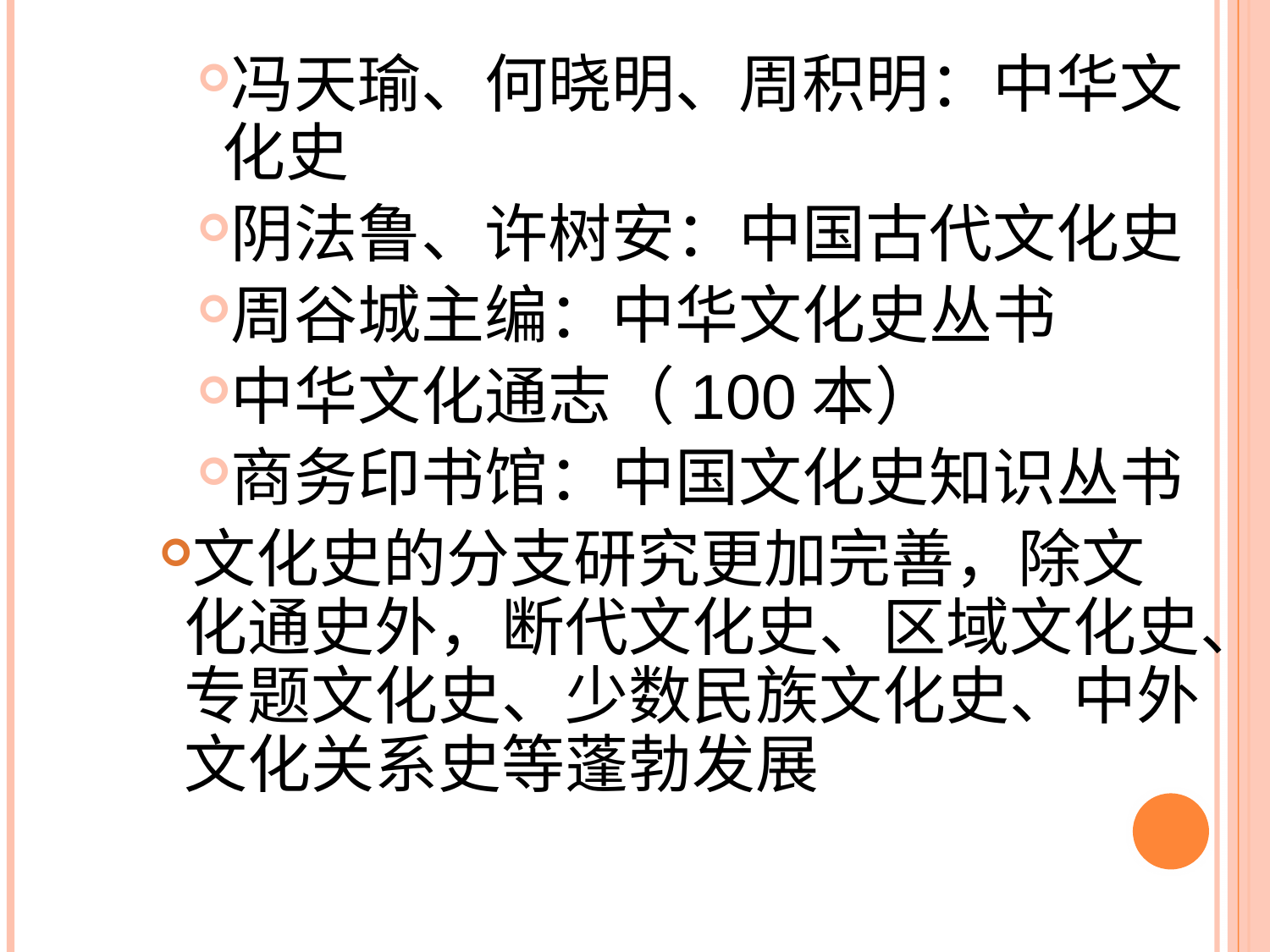

冯天瑜、何晓明、周积明：中华文化史
阴法鲁、许树安：中国古代文化史
周谷城主编：中华文化史丛书
中华文化通志（100本）
商务印书馆：中国文化史知识丛书
文化史的分支研究更加完善，除文化通史外，断代文化史、区域文化史、专题文化史、少数民族文化史、中外文化关系史等蓬勃发展